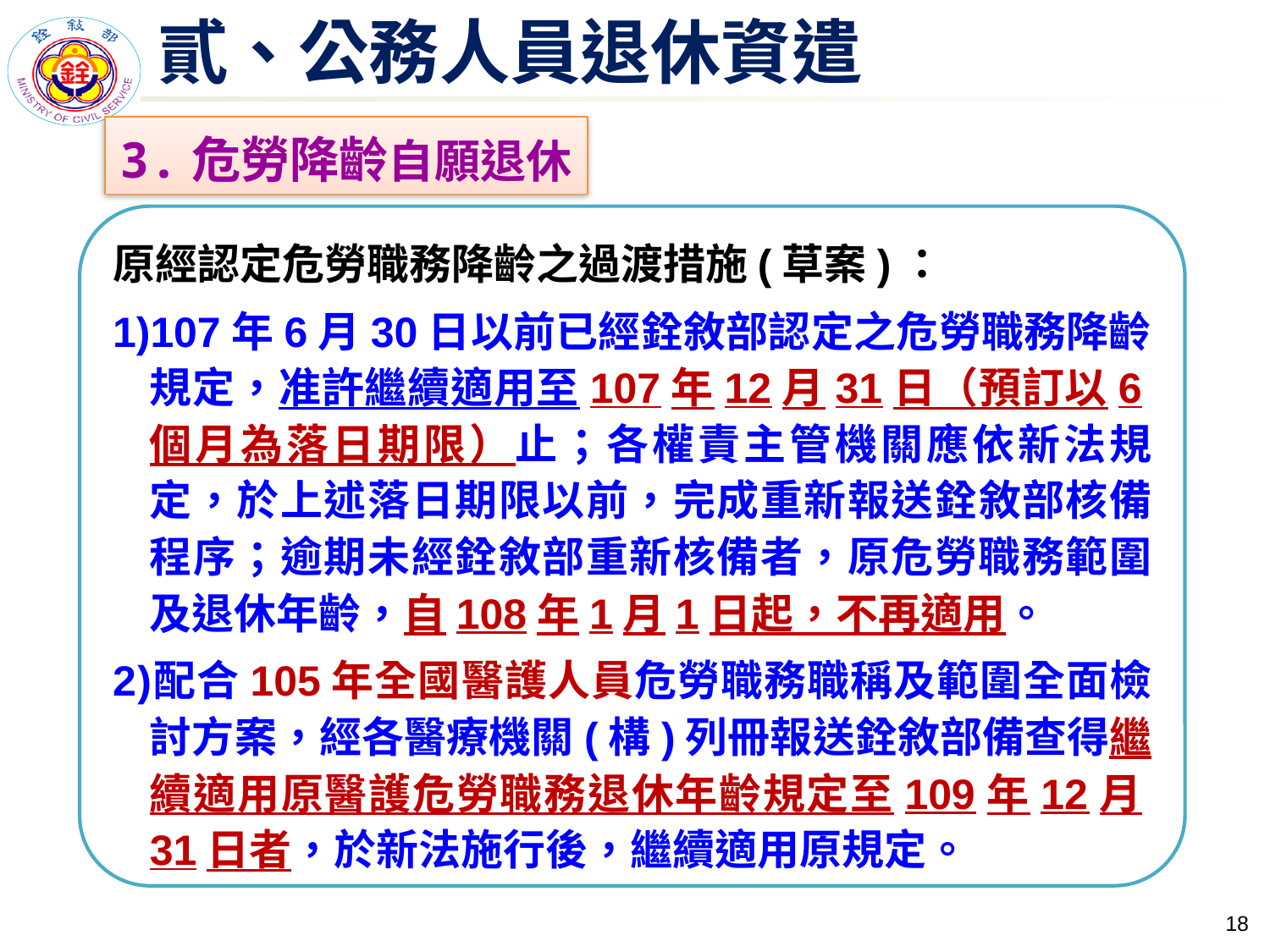

# 貳、公務人員退休資遣
3.危勞降齡自願退休
原經認定危勞職務降齡之過渡措施(草案)：
107年6月30日以前已經銓敘部認定之危勞職務降齡規定，准許繼續適用至107年12月31日（預訂以6個月為落日期限）止；各權責主管機關應依新法規定，於上述落日期限以前，完成重新報送銓敘部核備程序；逾期未經銓敘部重新核備者，原危勞職務範圍及退休年齡，自108年1月1日起，不再適用。
配合105年全國醫護人員危勞職務職稱及範圍全面檢討方案，經各醫療機關(構)列冊報送銓敘部備查得繼續適用原醫護危勞職務退休年齡規定至109年12月31日者，於新法施行後，繼續適用原規定。
18